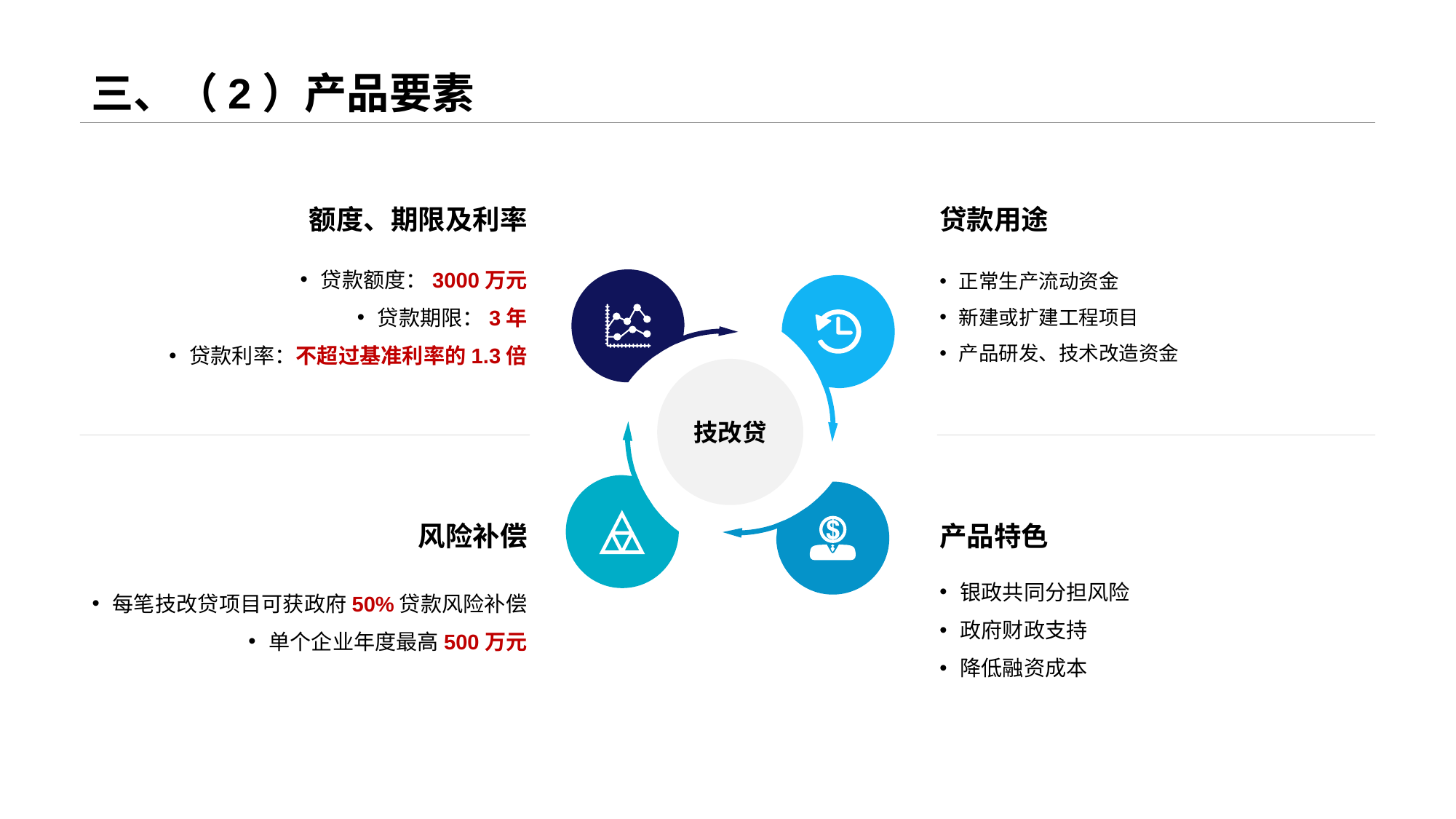

# 三、（2）产品要素
额度、期限及利率
贷款用途
正常生产流动资金
新建或扩建工程项目
产品研发、技术改造资金
贷款额度：3000万元
贷款期限：3年
贷款利率：不超过基准利率的1.3倍

技改贷

风险补偿
产品特色
银政共同分担风险
政府财政支持
降低融资成本

每笔技改贷项目可获政府50%贷款风险补偿
单个企业年度最高500万元
13